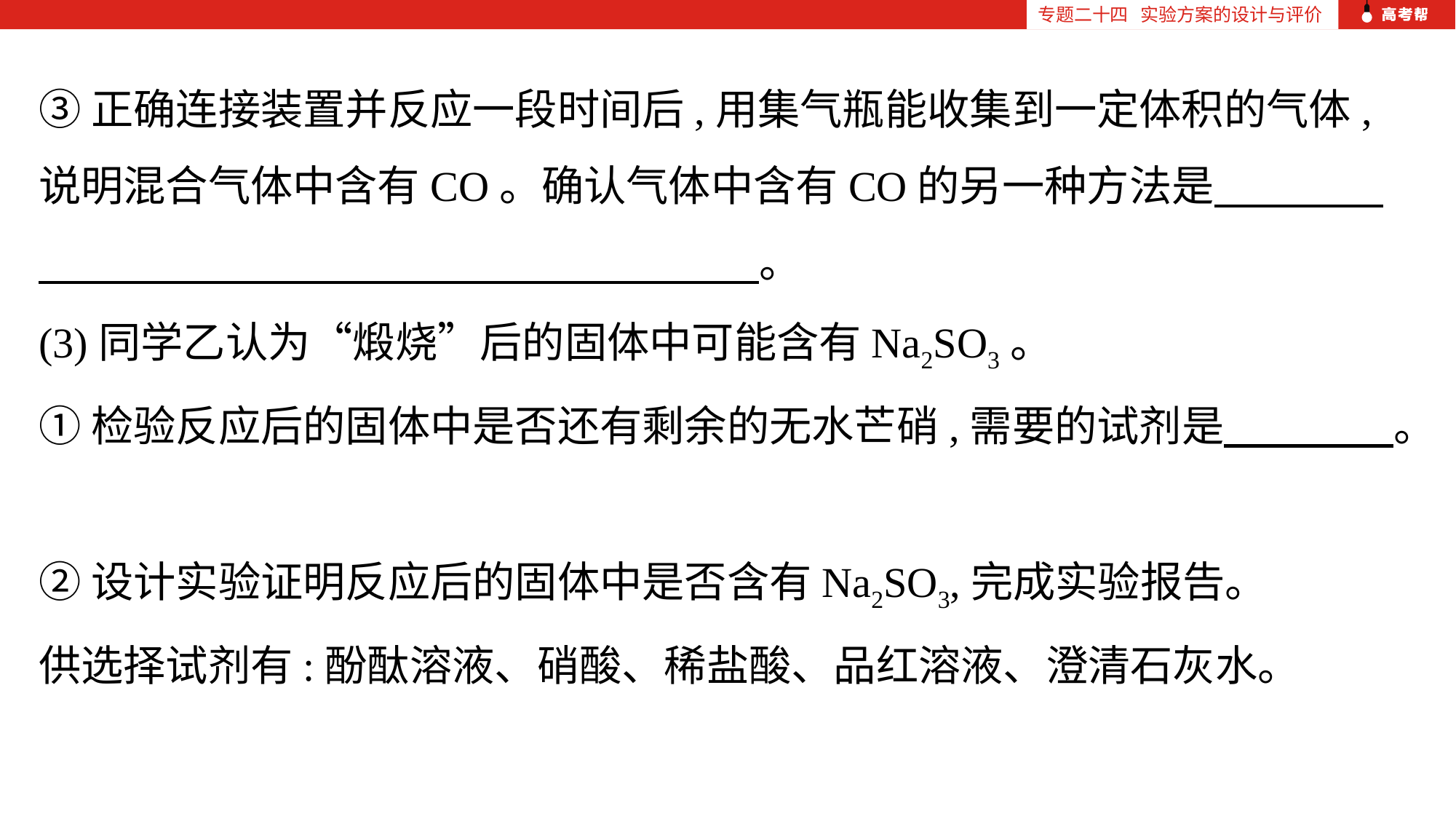

专题二十四   实验方案的设计与评价
③正确连接装置并反应一段时间后,用集气瓶能收集到一定体积的气体,说明混合气体中含有CO。确认气体中含有CO的另一种方法是　　　　　　　　　　　　　　　　　　　　　。
(3)同学乙认为“煅烧”后的固体中可能含有Na2SO3。
①检验反应后的固体中是否还有剩余的无水芒硝,需要的试剂是　　　　。
②设计实验证明反应后的固体中是否含有Na2SO3,完成实验报告。
供选择试剂有:酚酞溶液、硝酸、稀盐酸、品红溶液、澄清石灰水。